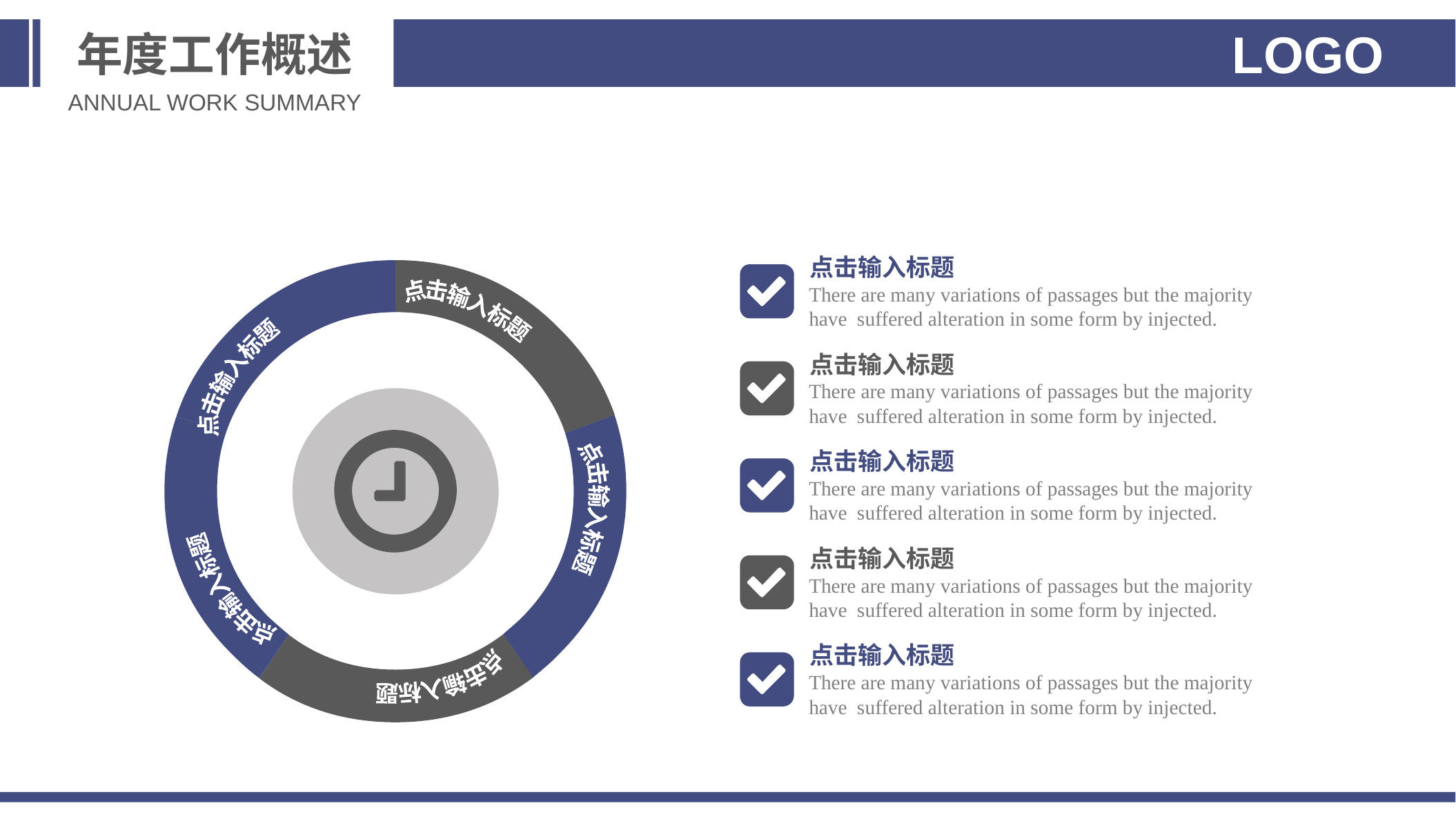

年度工作概述
LOGO
ANNUAL WORK SUMMARY
点击输入标题
There are many variations of passages but the majority have  suffered alteration in some form by injected.

点击输入标题
点击输入标题
点击输入标题
There are many variations of passages but the majority have  suffered alteration in some form by injected.

点击输入标题
There are many variations of passages but the majority have  suffered alteration in some form by injected.

点击输入标题
点击输入标题
点击输入标题
There are many variations of passages but the majority have  suffered alteration in some form by injected.

点击输入标题

点击输入标题
There are many variations of passages but the majority have  suffered alteration in some form by injected.